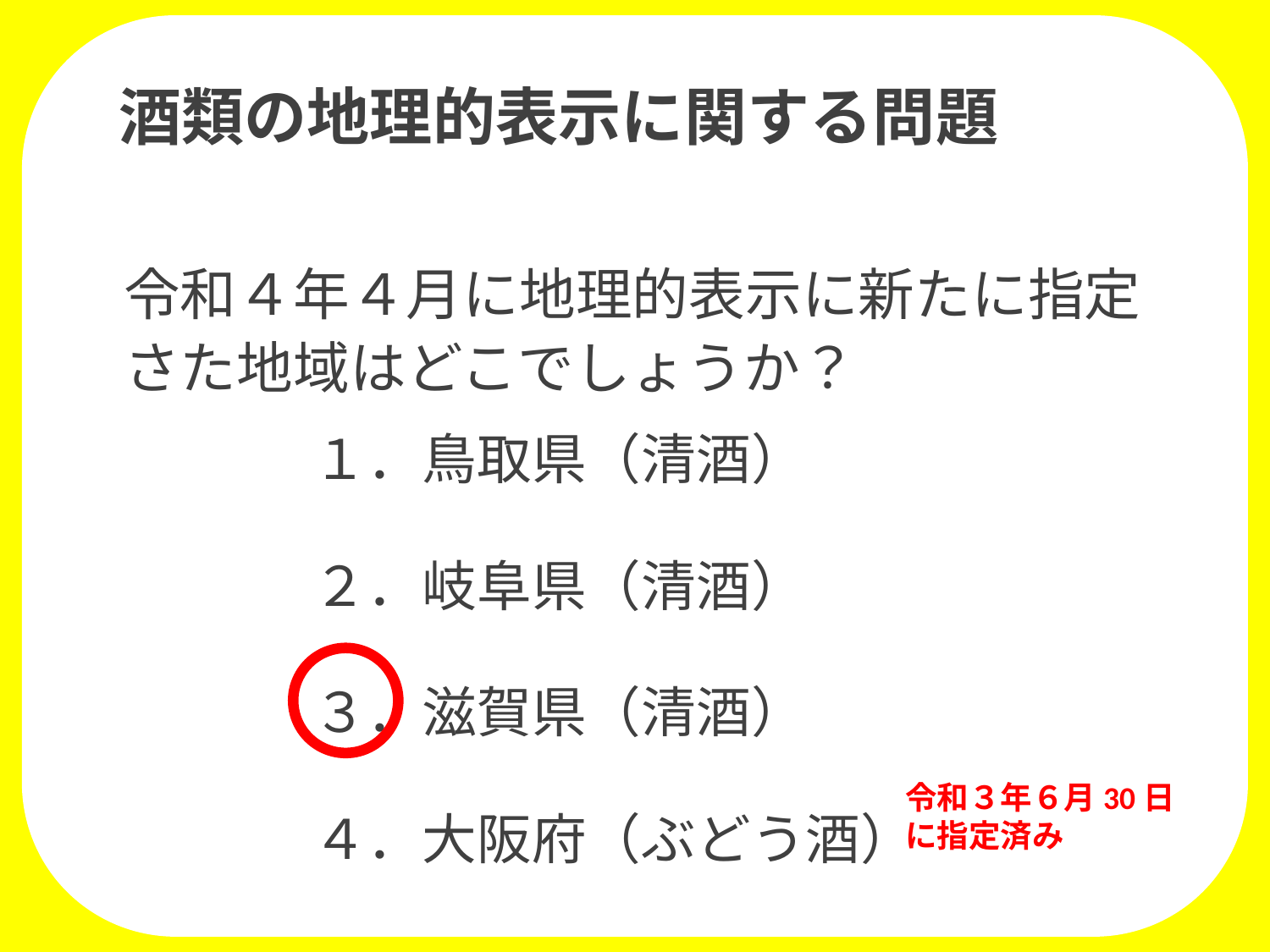

酒類の地理的表示に関する問題
令和４年４月に地理的表示に新たに指定さた地域はどこでしょうか？
１．鳥取県（清酒）

２．岐阜県（清酒）

３．滋賀県（清酒）

４．大阪府（ぶどう酒）

令和３年６月30日に指定済み